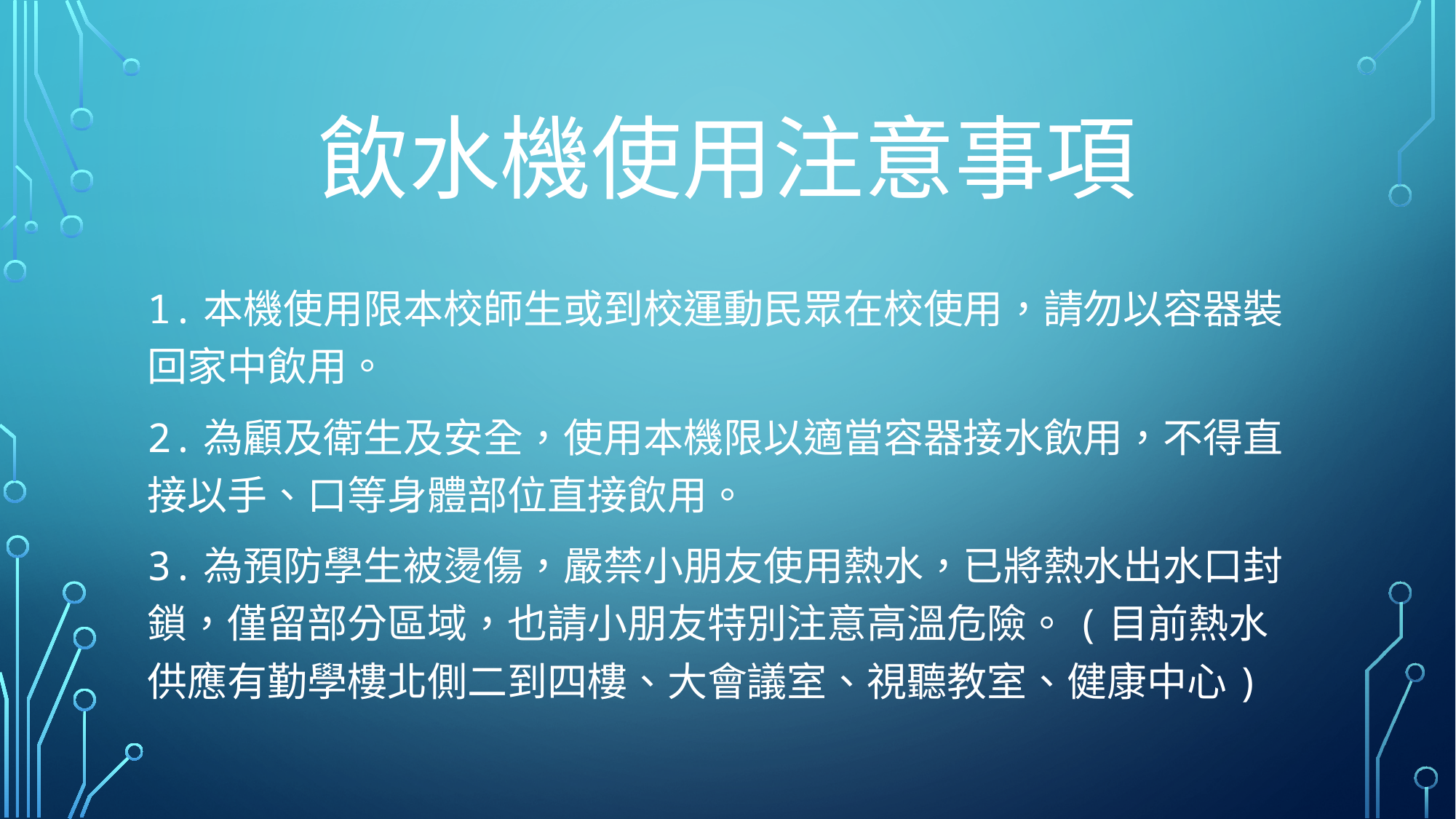

# 飲水機使用注意事項
1.本機使用限本校師生或到校運動民眾在校使用，請勿以容器裝回家中飲用。
2.為顧及衛生及安全，使用本機限以適當容器接水飲用，不得直接以手、口等身體部位直接飲用。
3.為預防學生被燙傷，嚴禁小朋友使用熱水，已將熱水出水口封鎖，僅留部分區域，也請小朋友特別注意高溫危險。(目前熱水供應有勤學樓北側二到四樓、大會議室、視聽教室、健康中心)